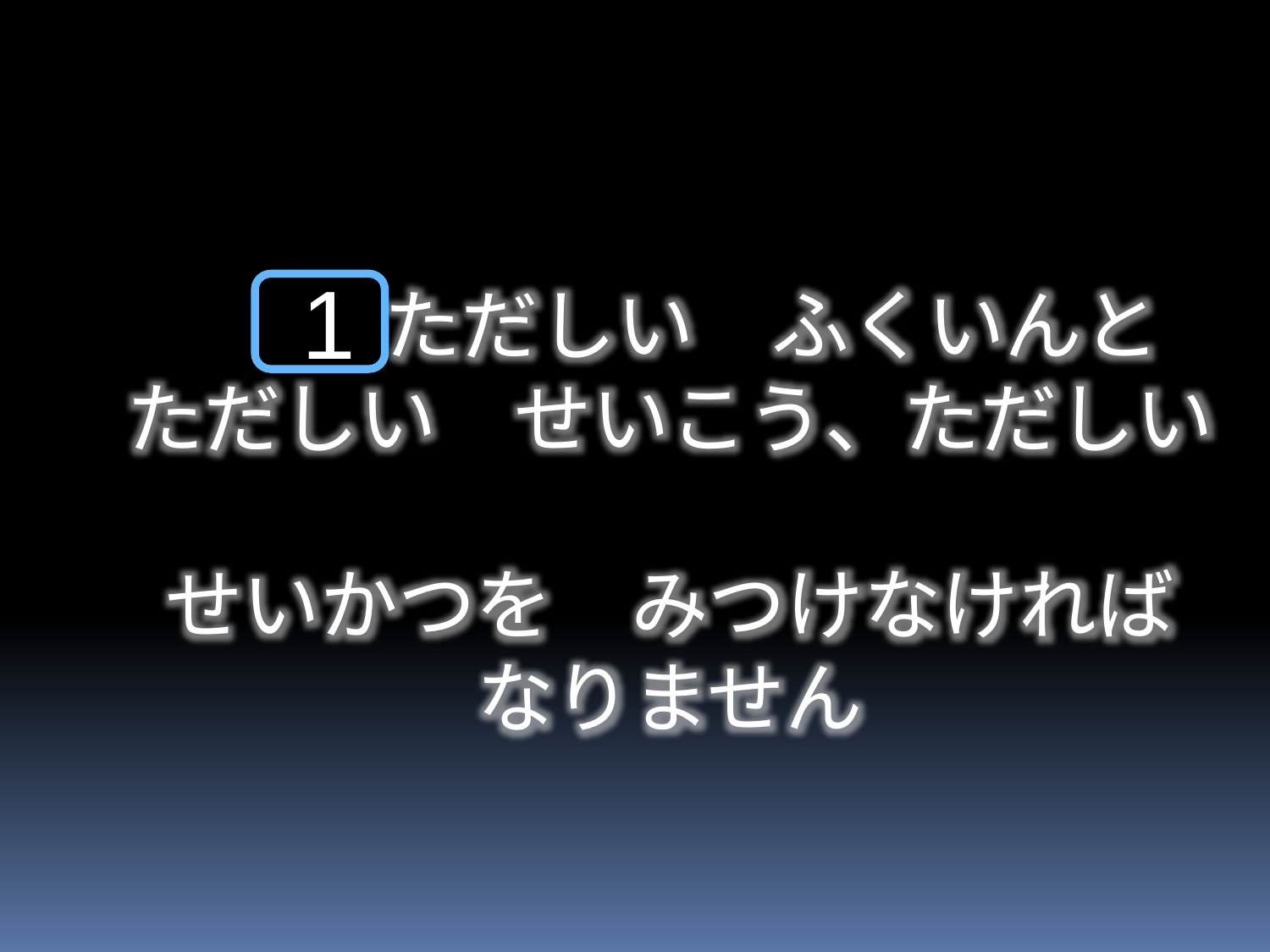

1

  　　ただしい　ふくいんと
ただしい　せいこう、ただしい
せいかつを　みつけなければ
なりません